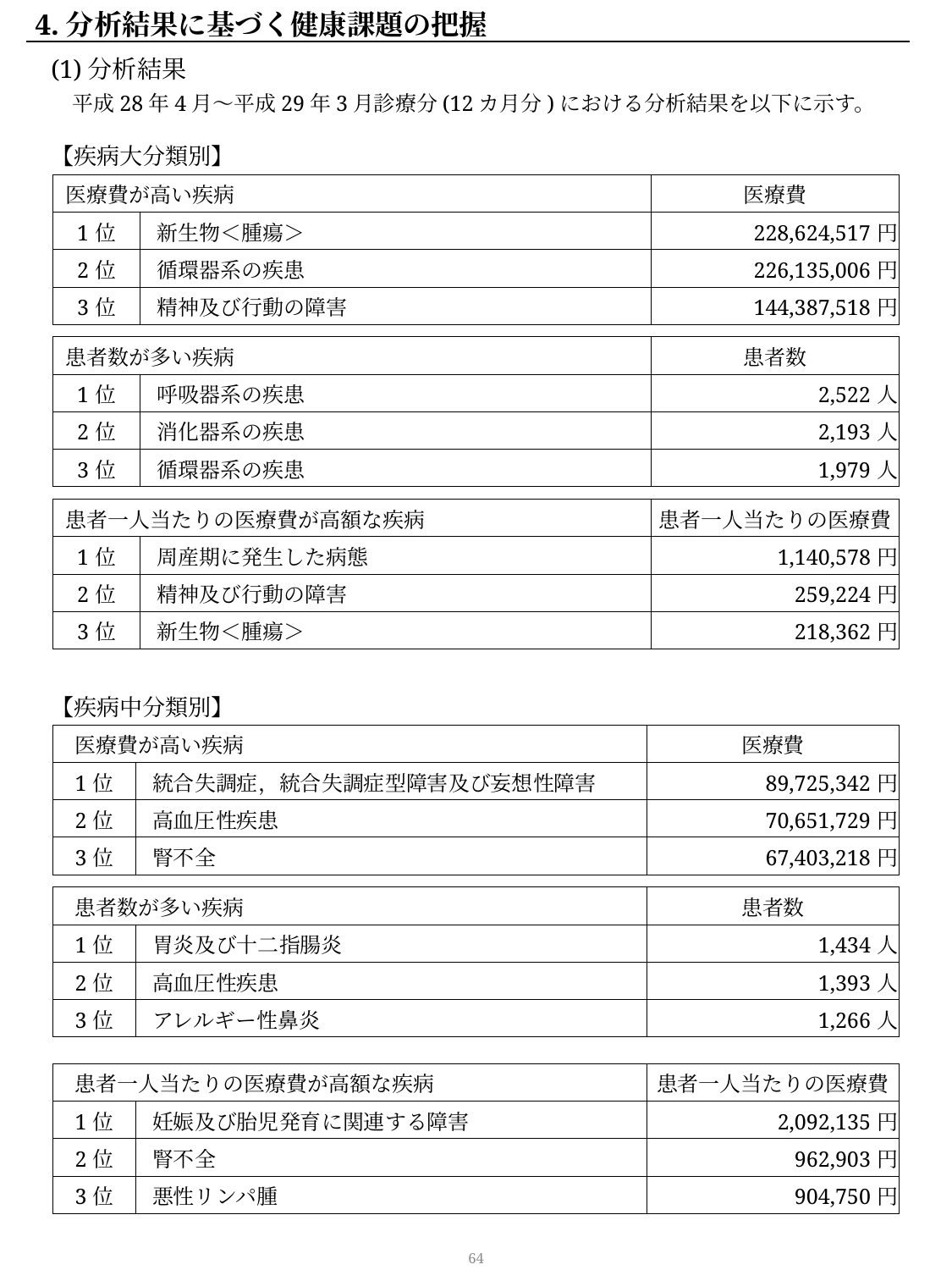

4.分析結果に基づく健康課題の把握
(1)分析結果
　平成28年4月～平成29年3月診療分(12カ月分)における分析結果を以下に示す。
【疾病大分類別】
| 医療費が高い疾病 |  |  | 医療費 |
| --- | --- | --- | --- |
| 1位 |  | 新生物＜腫瘍＞ | 228,624,517円 |
| 2位 |  | 循環器系の疾患 | 226,135,006円 |
| 3位 |  | 精神及び行動の障害 | 144,387,518円 |
| 患者数が多い疾病 |  |  | 患者数 |
| --- | --- | --- | --- |
| 1位 |  | 呼吸器系の疾患 | 2,522人 |
| 2位 |  | 消化器系の疾患 | 2,193人 |
| 3位 |  | 循環器系の疾患 | 1,979人 |
| 患者一人当たりの医療費が高額な疾病 |  |  | 患者一人当たりの医療費 |
| --- | --- | --- | --- |
| 1位 |  | 周産期に発生した病態 | 1,140,578円 |
| 2位 |  | 精神及び行動の障害 | 259,224円 |
| 3位 |  | 新生物＜腫瘍＞ | 218,362円 |
【疾病中分類別】
| 医療費が高い疾病 |  |  | 医療費 |
| --- | --- | --- | --- |
| 1位 |  | 統合失調症，統合失調症型障害及び妄想性障害 | 89,725,342円 |
| 2位 |  | 高血圧性疾患 | 70,651,729円 |
| 3位 |  | 腎不全 | 67,403,218円 |
| 患者数が多い疾病 |  |  | 患者数 |
| --- | --- | --- | --- |
| 1位 |  | 胃炎及び十二指腸炎 | 1,434人 |
| 2位 |  | 高血圧性疾患 | 1,393人 |
| 3位 |  | アレルギー性鼻炎 | 1,266人 |
| 患者一人当たりの医療費が高額な疾病 |  |  | 患者一人当たりの医療費 |
| --- | --- | --- | --- |
| 1位 |  | 妊娠及び胎児発育に関連する障害 | 2,092,135円 |
| 2位 |  | 腎不全 | 962,903円 |
| 3位 |  | 悪性リンパ腫 | 904,750円 |
64